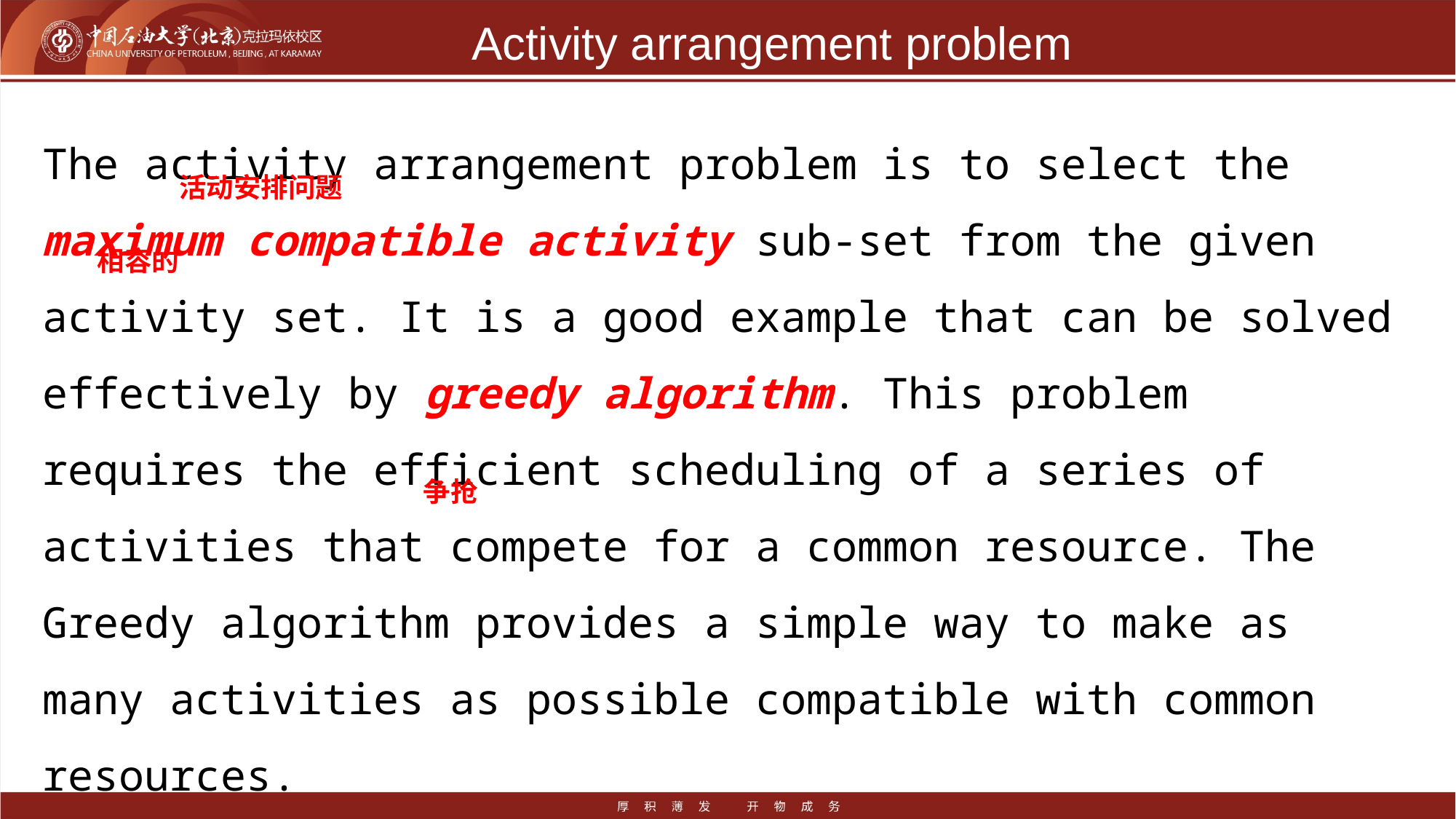

# Activity arrangement problem
The activity arrangement problem is to select the maximum compatible activity sub-set from the given activity set. It is a good example that can be solved effectively by greedy algorithm. This problem requires the efficient scheduling of a series of activities that compete for a common resource. The Greedy algorithm provides a simple way to make as many activities as possible compatible with common resources.
活动安排问题
相容的
争抢